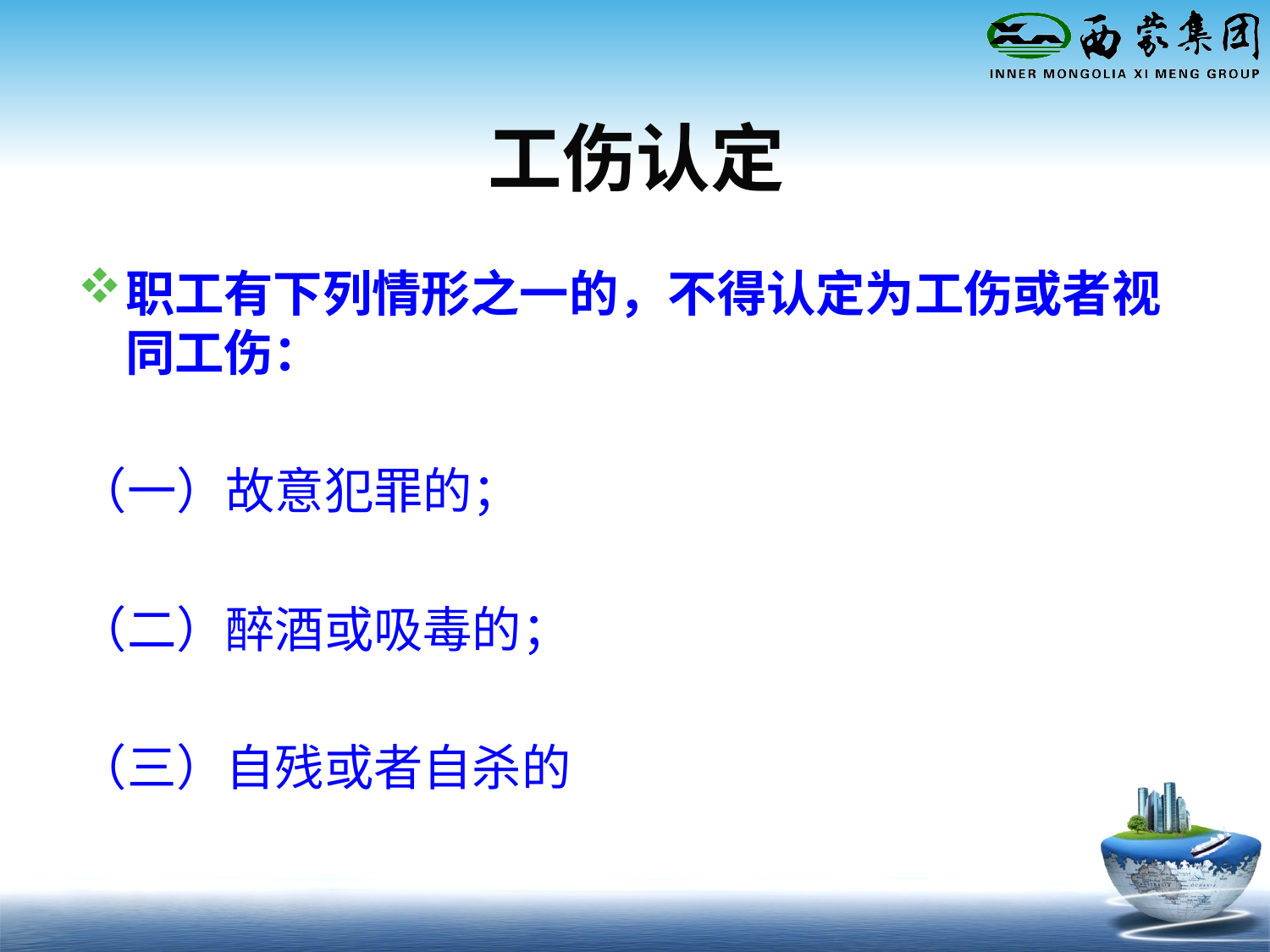

工伤认定
职工有下列情形之一的，不得认定为工伤或者视同工伤：

（一）故意犯罪的；

（二）醉酒或吸毒的；

（三）自残或者自杀的